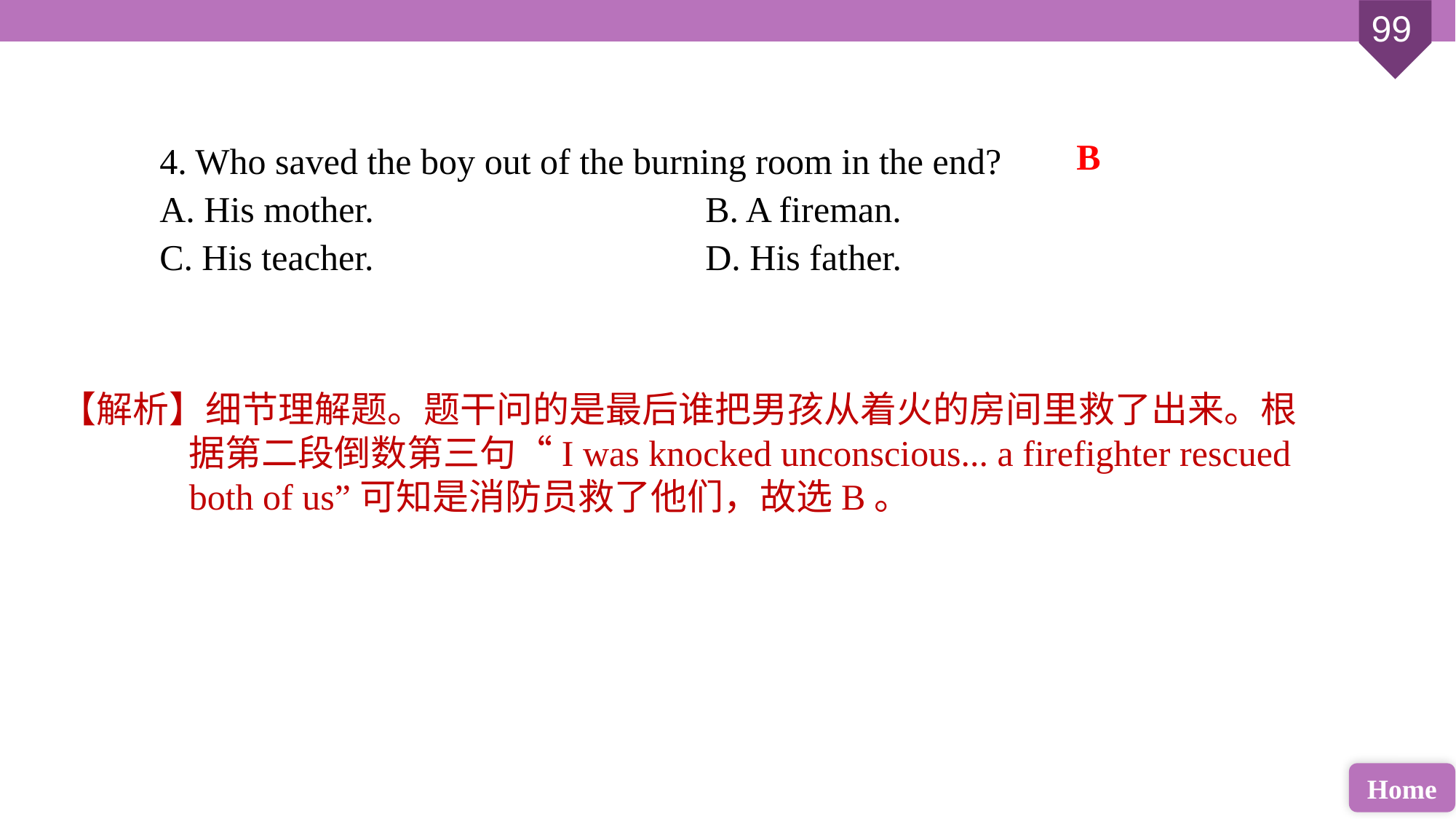

4. Who saved the boy out of the burning room in the end?
A. His mother. 			B. A fireman.
C. His teacher. 			D. His father.
B
【解析】细节理解题。题干问的是最后谁把男孩从着火的房间里救了出来。根据第二段倒数第三句“I was knocked unconscious... a firefighter rescued both of us”可知是消防员救了他们，故选B。